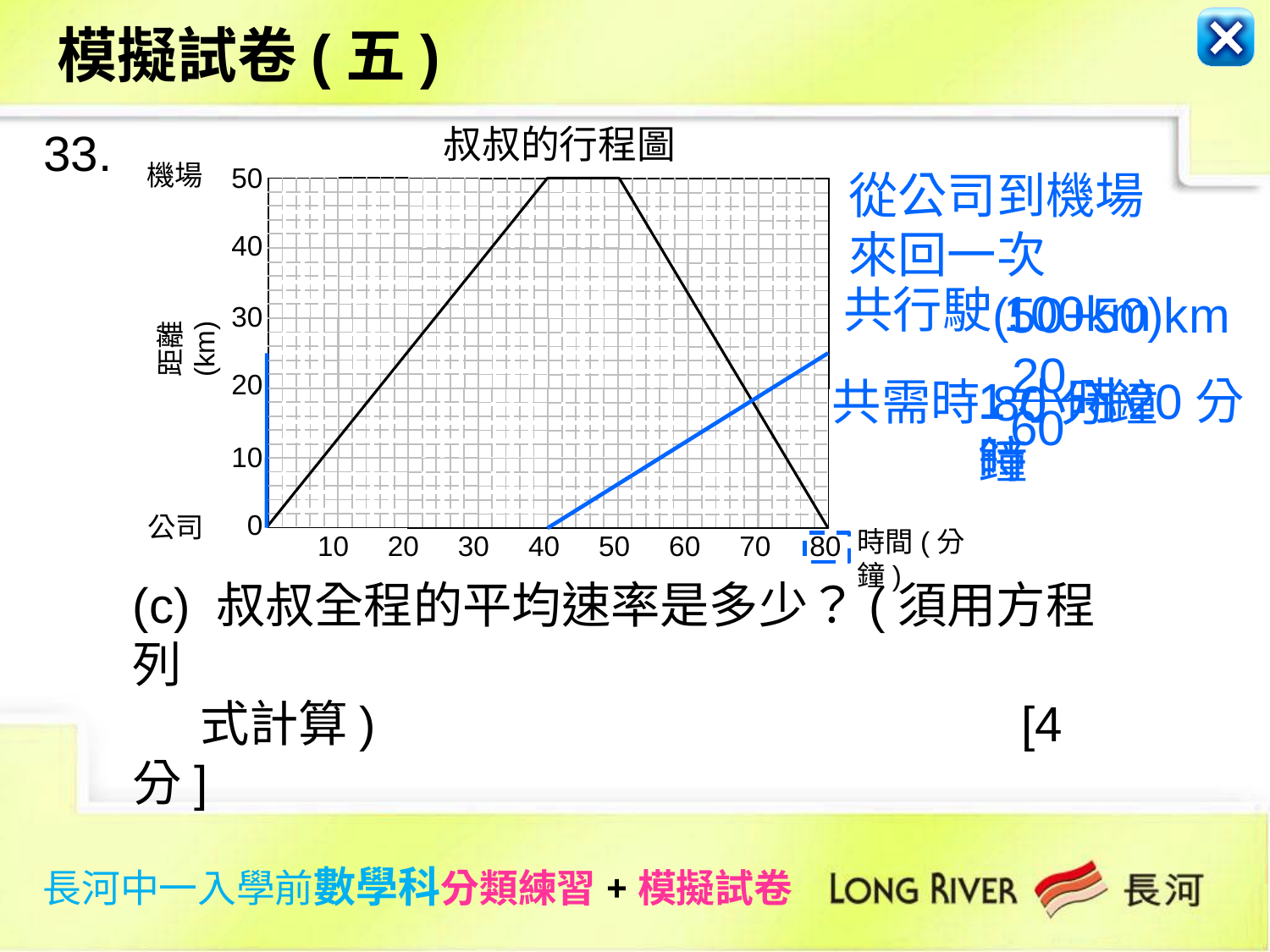

模擬試卷(五)
叔叔的行程圖
33.
機場
50

40

30

20

10

  0
從公司到機場來回一次
|  |  |  |  |  |
| --- | --- | --- | --- | --- |
|  |  |  |  |  |
|  |  |  |  |  |
|  |  |  |  |  |
|  |  |  |  |  |

|  |  |  |  |  |
| --- | --- | --- | --- | --- |
|  |  |  |  |  |
|  |  |  |  |  |
|  |  |  |  |  |
|  |  |  |  |  |
|  |  |  |  |  |
| --- | --- | --- | --- | --- |
|  |  |  |  |  |
|  |  |  |  |  |
|  |  |  |  |  |
|  |  |  |  |  |
|  |  |  |  |  |
| --- | --- | --- | --- | --- |
|  |  |  |  |  |
|  |  |  |  |  |
|  |  |  |  |  |
|  |  |  |  |  |
|  |  |  |  |  |
| --- | --- | --- | --- | --- |
|  |  |  |  |  |
|  |  |  |  |  |
|  |  |  |  |  |
|  |  |  |  |  |
|  |  |  |  |  |
| --- | --- | --- | --- | --- |
|  |  |  |  |  |
|  |  |  |  |  |
|  |  |  |  |  |
|  |  |  |  |  |
|  |  |  |  |  |
| --- | --- | --- | --- | --- |
|  |  |  |  |  |
|  |  |  |  |  |
|  |  |  |  |  |
|  |  |  |  |  |
|  |  |  |  |  |
| --- | --- | --- | --- | --- |
|  |  |  |  |  |
|  |  |  |  |  |
|  |  |  |  |  |
|  |  |  |  |  |
|  |  |  |  |  |
| --- | --- | --- | --- | --- |
|  |  |  |  |  |
|  |  |  |  |  |
|  |  |  |  |  |
|  |  |  |  |  |
|  |  |  |  |  |
| --- | --- | --- | --- | --- |
|  |  |  |  |  |
|  |  |  |  |  |
|  |  |  |  |  |
|  |  |  |  |  |
|  |  |  |  |  |
| --- | --- | --- | --- | --- |
|  |  |  |  |  |
|  |  |  |  |  |
|  |  |  |  |  |
|  |  |  |  |  |
|  |  |  |  |  |
| --- | --- | --- | --- | --- |
|  |  |  |  |  |
|  |  |  |  |  |
|  |  |  |  |  |
|  |  |  |  |  |
|  |  |  |  |  |
| --- | --- | --- | --- | --- |
|  |  |  |  |  |
|  |  |  |  |  |
|  |  |  |  |  |
|  |  |  |  |  |
|  |  |  |  |  |
| --- | --- | --- | --- | --- |
|  |  |  |  |  |
|  |  |  |  |  |
|  |  |  |  |  |
|  |  |  |  |  |
|  |  |  |  |  |
| --- | --- | --- | --- | --- |
|  |  |  |  |  |
|  |  |  |  |  |
|  |  |  |  |  |
|  |  |  |  |  |
|  |  |  |  |  |
| --- | --- | --- | --- | --- |
|  |  |  |  |  |
|  |  |  |  |  |
|  |  |  |  |  |
|  |  |  |  |  |
距離(km)
共行駛
100km
(50+50)km
|  |  |  |  |  |
| --- | --- | --- | --- | --- |
|  |  |  |  |  |
|  |  |  |  |  |
|  |  |  |  |  |
|  |  |  |  |  |
|  |  |  |  |  |
| --- | --- | --- | --- | --- |
|  |  |  |  |  |
|  |  |  |  |  |
|  |  |  |  |  |
|  |  |  |  |  |
|  |  |  |  |  |
| --- | --- | --- | --- | --- |
|  |  |  |  |  |
|  |  |  |  |  |
|  |  |  |  |  |
|  |  |  |  |  |
|  |  |  |  |  |
| --- | --- | --- | --- | --- |
|  |  |  |  |  |
|  |  |  |  |  |
|  |  |  |  |  |
|  |  |  |  |  |
|  |  |  |  |  |
| --- | --- | --- | --- | --- |
|  |  |  |  |  |
|  |  |  |  |  |
|  |  |  |  |  |
|  |  |  |  |  |
|  |  |  |  |  |
| --- | --- | --- | --- | --- |
|  |  |  |  |  |
|  |  |  |  |  |
|  |  |  |  |  |
|  |  |  |  |  |
|  |  |  |  |  |
| --- | --- | --- | --- | --- |
|  |  |  |  |  |
|  |  |  |  |  |
|  |  |  |  |  |
|  |  |  |  |  |
|  |  |  |  |  |
| --- | --- | --- | --- | --- |
|  |  |  |  |  |
|  |  |  |  |  |
|  |  |  |  |  |
|  |  |  |  |  |
20
1     小時
60
1小時20分鐘
共需時
80分鐘
|  |  |  |  |  |
| --- | --- | --- | --- | --- |
|  |  |  |  |  |
|  |  |  |  |  |
|  |  |  |  |  |
|  |  |  |  |  |
|  |  |  |  |  |
| --- | --- | --- | --- | --- |
|  |  |  |  |  |
|  |  |  |  |  |
|  |  |  |  |  |
|  |  |  |  |  |
|  |  |  |  |  |
| --- | --- | --- | --- | --- |
|  |  |  |  |  |
|  |  |  |  |  |
|  |  |  |  |  |
|  |  |  |  |  |
|  |  |  |  |  |
| --- | --- | --- | --- | --- |
|  |  |  |  |  |
|  |  |  |  |  |
|  |  |  |  |  |
|  |  |  |  |  |
|  |  |  |  |  |
| --- | --- | --- | --- | --- |
|  |  |  |  |  |
|  |  |  |  |  |
|  |  |  |  |  |
|  |  |  |  |  |
|  |  |  |  |  |
| --- | --- | --- | --- | --- |
|  |  |  |  |  |
|  |  |  |  |  |
|  |  |  |  |  |
|  |  |  |  |  |
|  |  |  |  |  |
| --- | --- | --- | --- | --- |
|  |  |  |  |  |
|  |  |  |  |  |
|  |  |  |  |  |
|  |  |  |  |  |
|  |  |  |  |  |
| --- | --- | --- | --- | --- |
|  |  |  |  |  |
|  |  |  |  |  |
|  |  |  |  |  |
|  |  |  |  |  |
|  |  |  |  |  |
| --- | --- | --- | --- | --- |
|  |  |  |  |  |
|  |  |  |  |  |
|  |  |  |  |  |
|  |  |  |  |  |
|  |  |  |  |  |
| --- | --- | --- | --- | --- |
|  |  |  |  |  |
|  |  |  |  |  |
|  |  |  |  |  |
|  |  |  |  |  |
|  |  |  |  |  |
| --- | --- | --- | --- | --- |
|  |  |  |  |  |
|  |  |  |  |  |
|  |  |  |  |  |
|  |  |  |  |  |
|  |  |  |  |  |
| --- | --- | --- | --- | --- |
|  |  |  |  |  |
|  |  |  |  |  |
|  |  |  |  |  |
|  |  |  |  |  |
|  |  |  |  |  |
| --- | --- | --- | --- | --- |
|  |  |  |  |  |
|  |  |  |  |  |
|  |  |  |  |  |
|  |  |  |  |  |
|  |  |  |  |  |
| --- | --- | --- | --- | --- |
|  |  |  |  |  |
|  |  |  |  |  |
|  |  |  |  |  |
|  |  |  |  |  |
|  |  |  |  |  |
| --- | --- | --- | --- | --- |
|  |  |  |  |  |
|  |  |  |  |  |
|  |  |  |  |  |
|  |  |  |  |  |
|  |  |  |  |  |
| --- | --- | --- | --- | --- |
|  |  |  |  |  |
|  |  |  |  |  |
|  |  |  |  |  |
|  |  |  |  |  |
公司
時間(分鐘)
10     20     30     40     50     60     70     80

(c) 叔叔全程的平均速率是多少？(須用方程列
     式計算)                                               [4分]